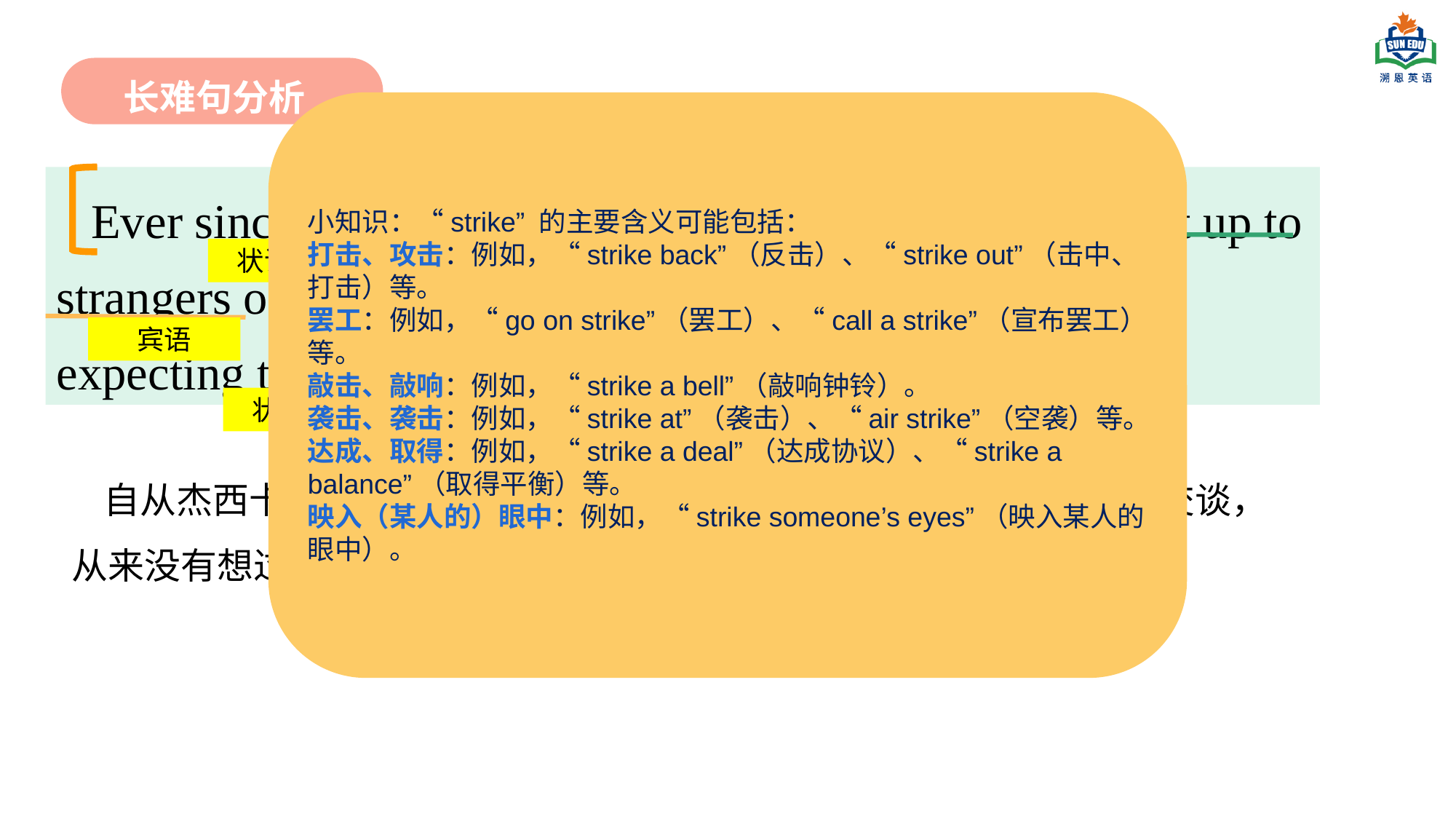

长难句分析
#
小知识：“strike” 的主要含义可能包括：
打击、攻击：例如，“strike back”（反击）、“strike out”（击中、打击）等。
罢工：例如，“go on strike”（罢工）、“call a strike”（宣布罢工）等。
敲击、敲响：例如，“strike a bell”（敲响钟铃）。
袭击、袭击：例如，“strike at”（袭击）、“air strike”（空袭）等。
达成、取得：例如，“strike a deal”（达成协议）、“strike a balance”（取得平衡）等。
映入（某人的）眼中：例如，“strike someone’s eyes”（映入某人的眼中）。

Ever since Jessica was real young,she had marched right up to strangers on the street and struck up a conversation, never expecting to be refused.

谓语
状语
主语

宾语
宾语
谓语

状语
自从杰西卡还很小的时候，她就径直走到街上的陌生人面前，开始交谈，从来没有想过会被拒绝。